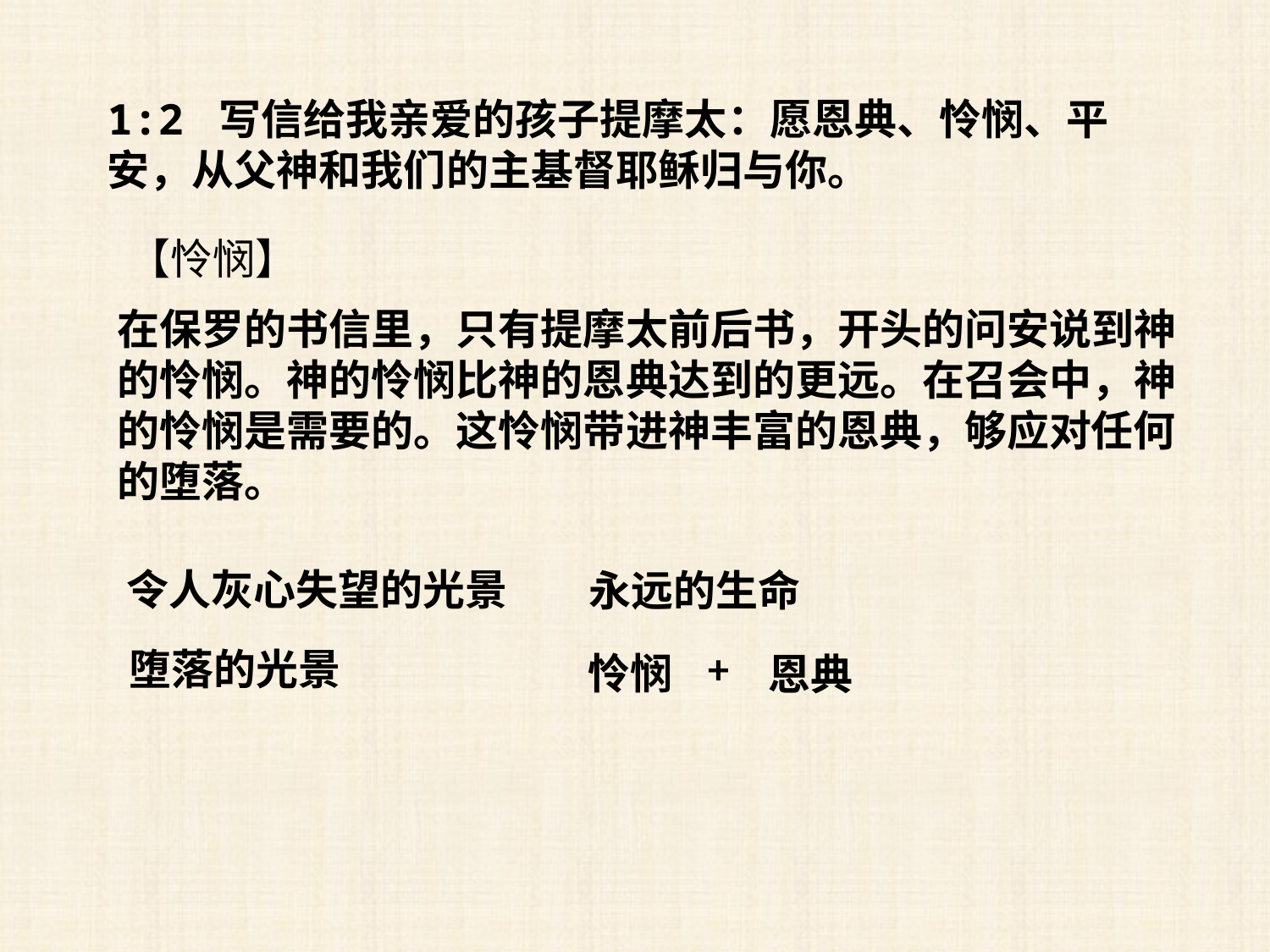

1:2 写信给我亲爱的孩子提摩太：愿恩典、怜悯、平安，从父神和我们的主基督耶稣归与你。
【怜悯】
在保罗的书信里，只有提摩太前后书，开头的问安说到神的怜悯。神的怜悯比神的恩典达到的更远。在召会中，神的怜悯是需要的。这怜悯带进神丰富的恩典，够应对任何的堕落。
令人灰心失望的光景
永远的生命
+
堕落的光景
怜悯
恩典